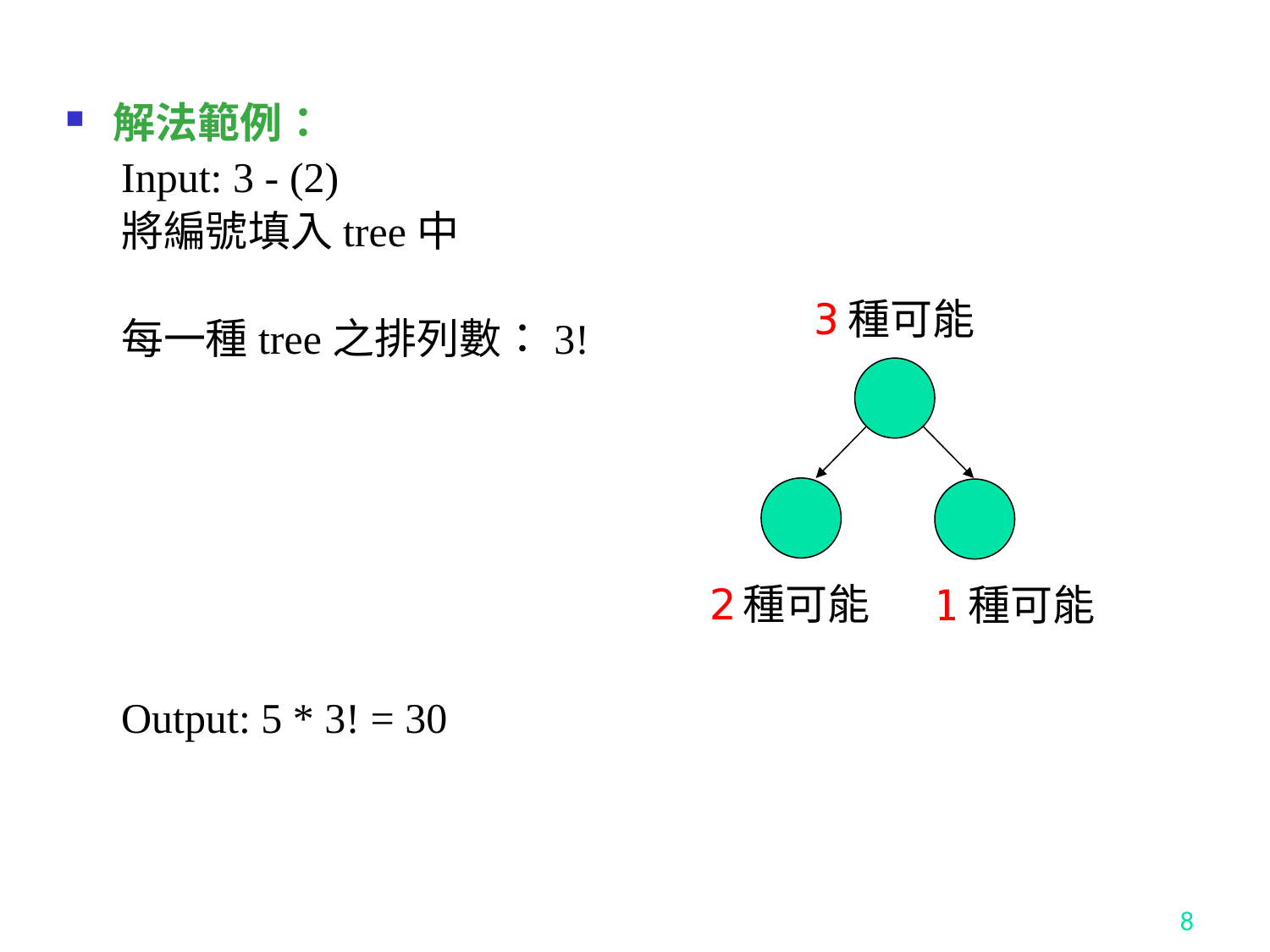

解法範例：
Input: 3 - (2)
將編號填入tree中

每一種tree之排列數：3!

Output: 5 * 3! = 30
3種可能

2種可能
1種可能
8